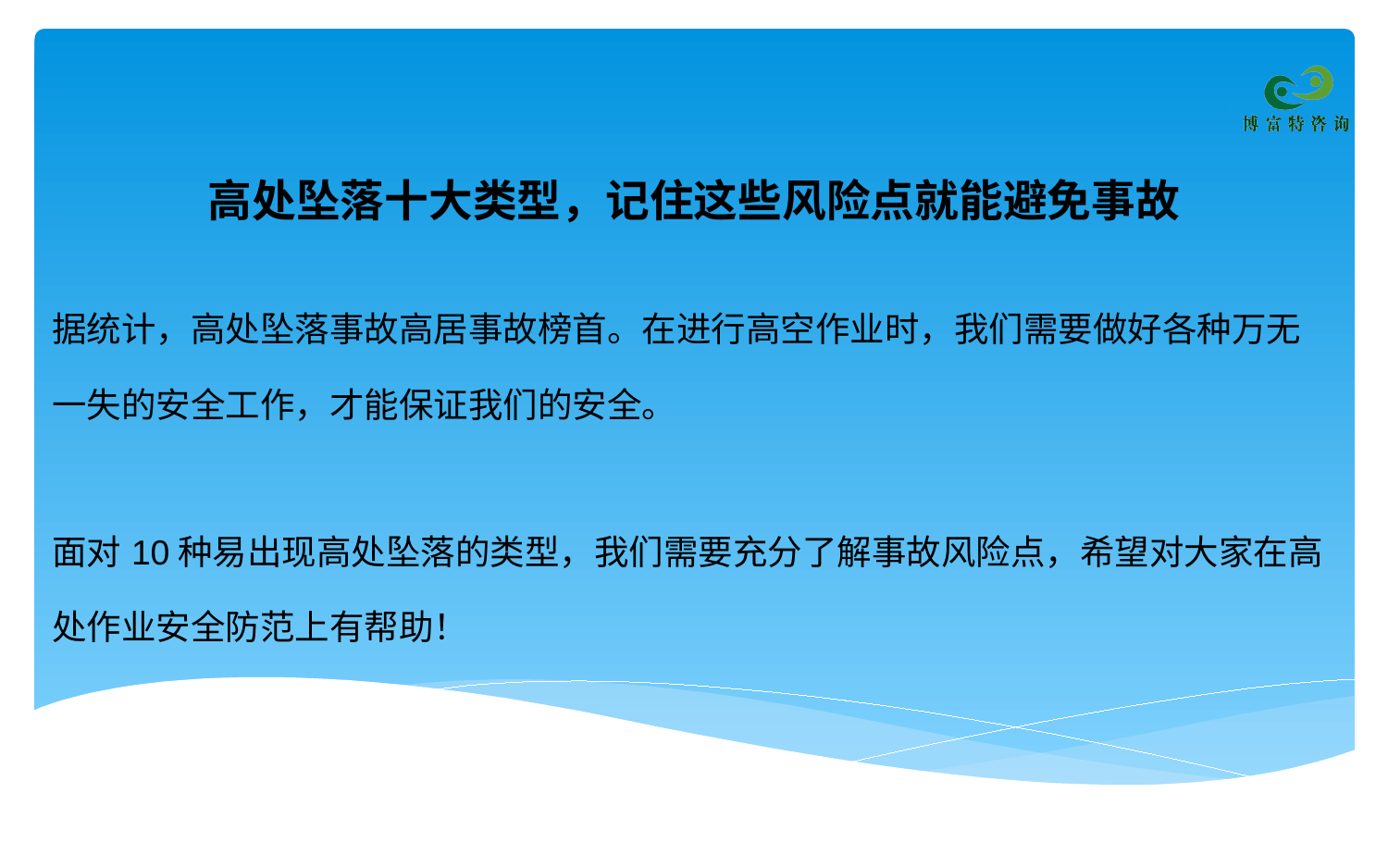

# 高处坠落十大类型，记住这些风险点就能避免事故
据统计，高处坠落事故高居事故榜首。在进行高空作业时，我们需要做好各种万无一失的安全工作，才能保证我们的安全。

面对10种易出现高处坠落的类型，我们需要充分了解事故风险点，希望对大家在高处作业安全防范上有帮助！